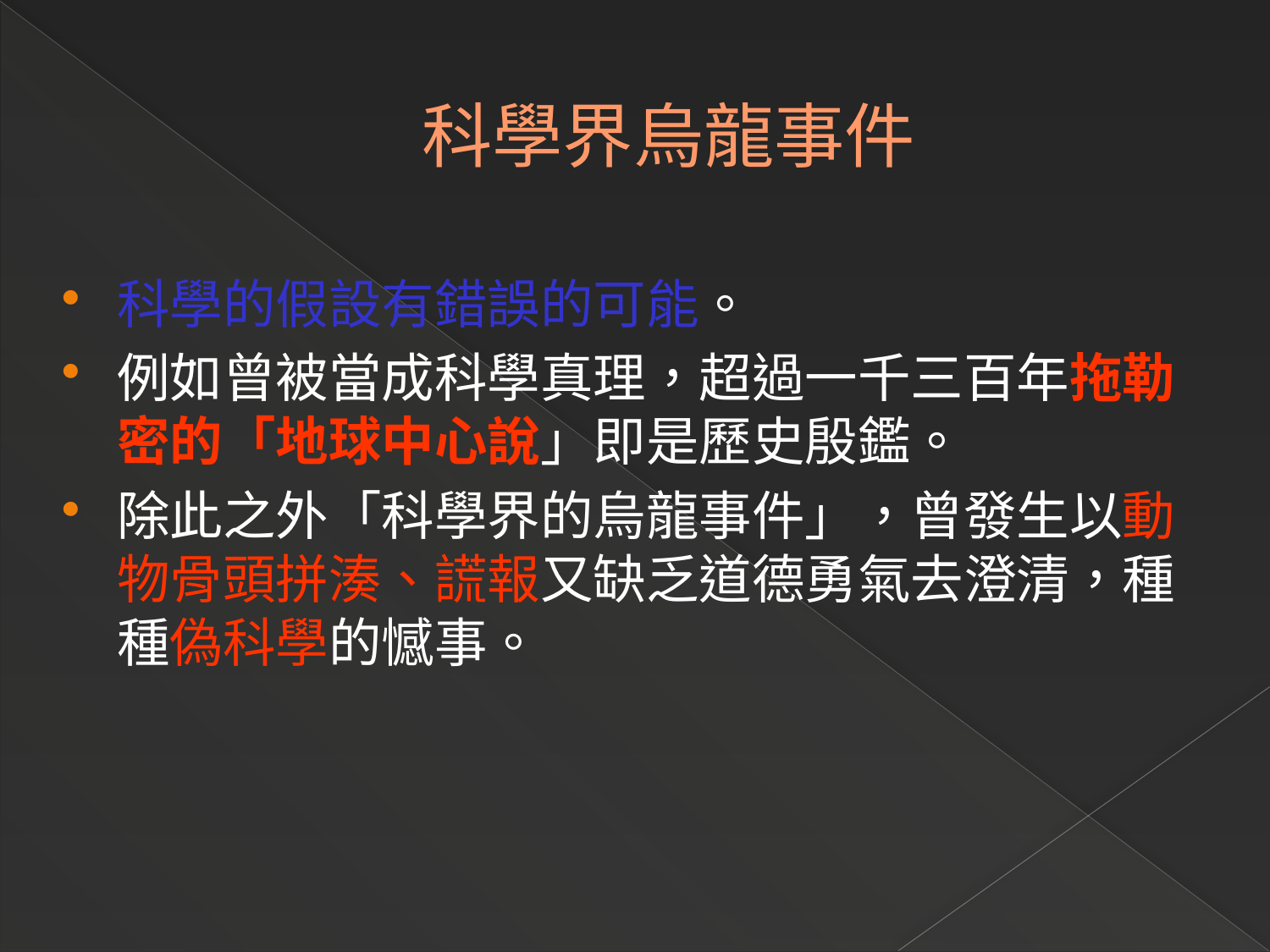

# 科學界烏龍事件
科學的假設有錯誤的可能。
例如曾被當成科學真理，超過一千三百年拖勒密的「地球中心說」即是歷史殷鑑。
除此之外「科學界的烏龍事件」，曾發生以動物骨頭拼湊、謊報又缺乏道德勇氣去澄清，種種偽科學的憾事。